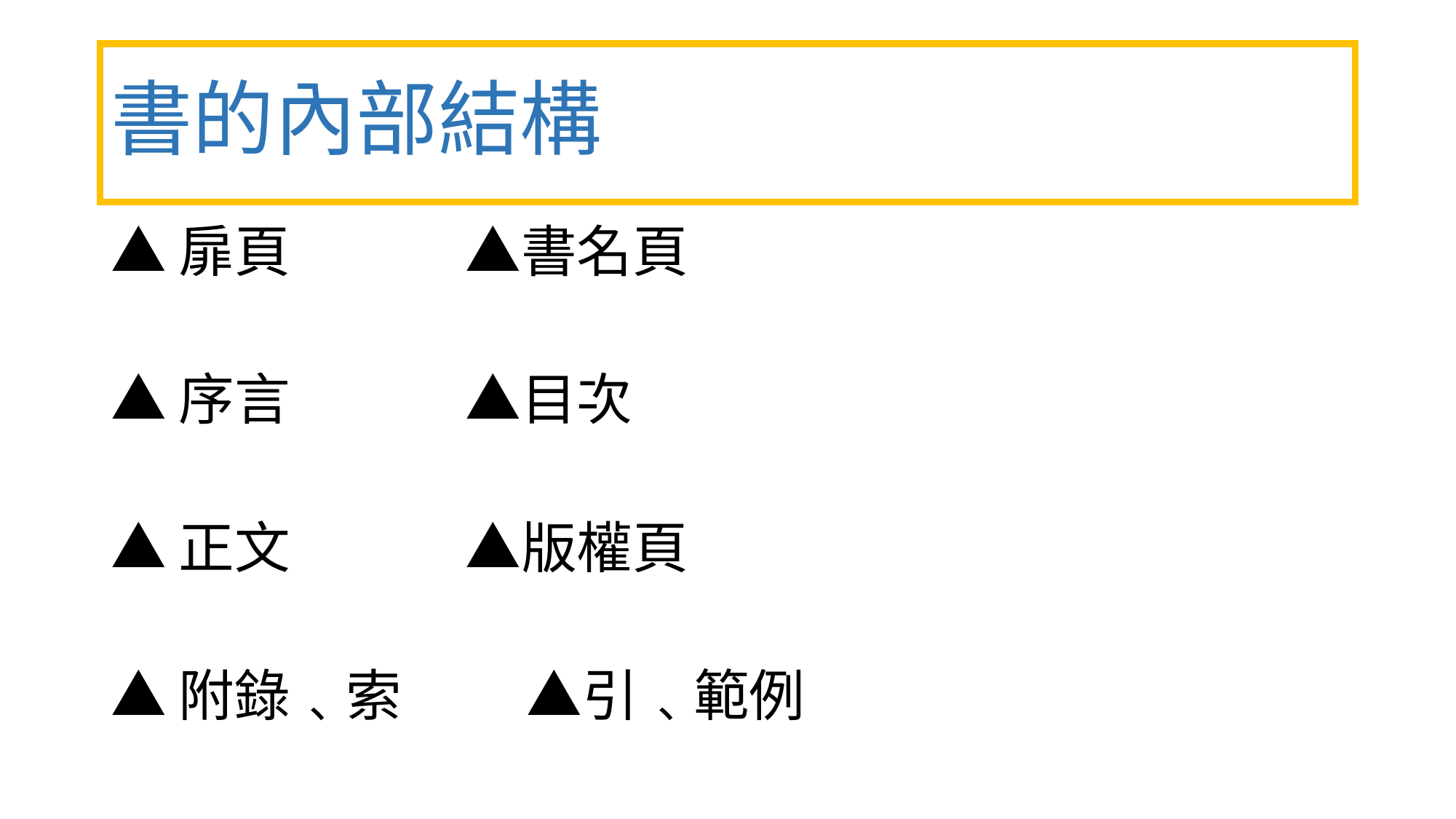

# 書的內部結構
▲扉頁              ▲書名頁

▲序言              ▲目次

▲正文              ▲版權頁

▲附錄﹑索          ▲引﹑範例